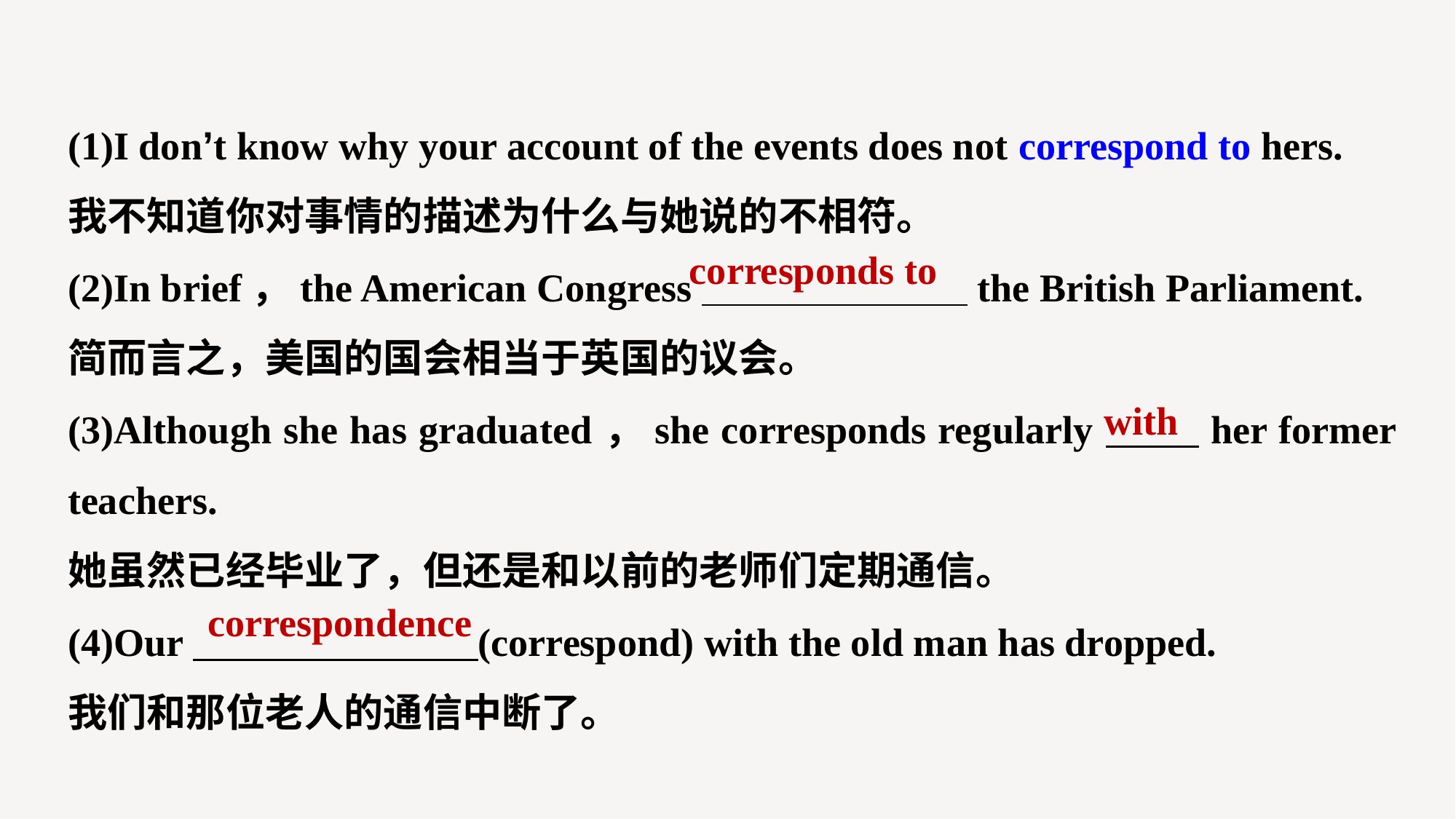

(1)I don’t know why your account of the events does not correspond to hers.
我不知道你对事情的描述为什么与她说的不相符。
(2)In brief，the American Congress                             the British Parliament.
简而言之，美国的国会相当于英国的议会。
(3)Although she has graduated，she corresponds regularly          her former teachers.
她虽然已经毕业了，但还是和以前的老师们定期通信。
(4)Our                              (correspond) with the old man has dropped.
我们和那位老人的通信中断了。
corresponds to
with
correspondence